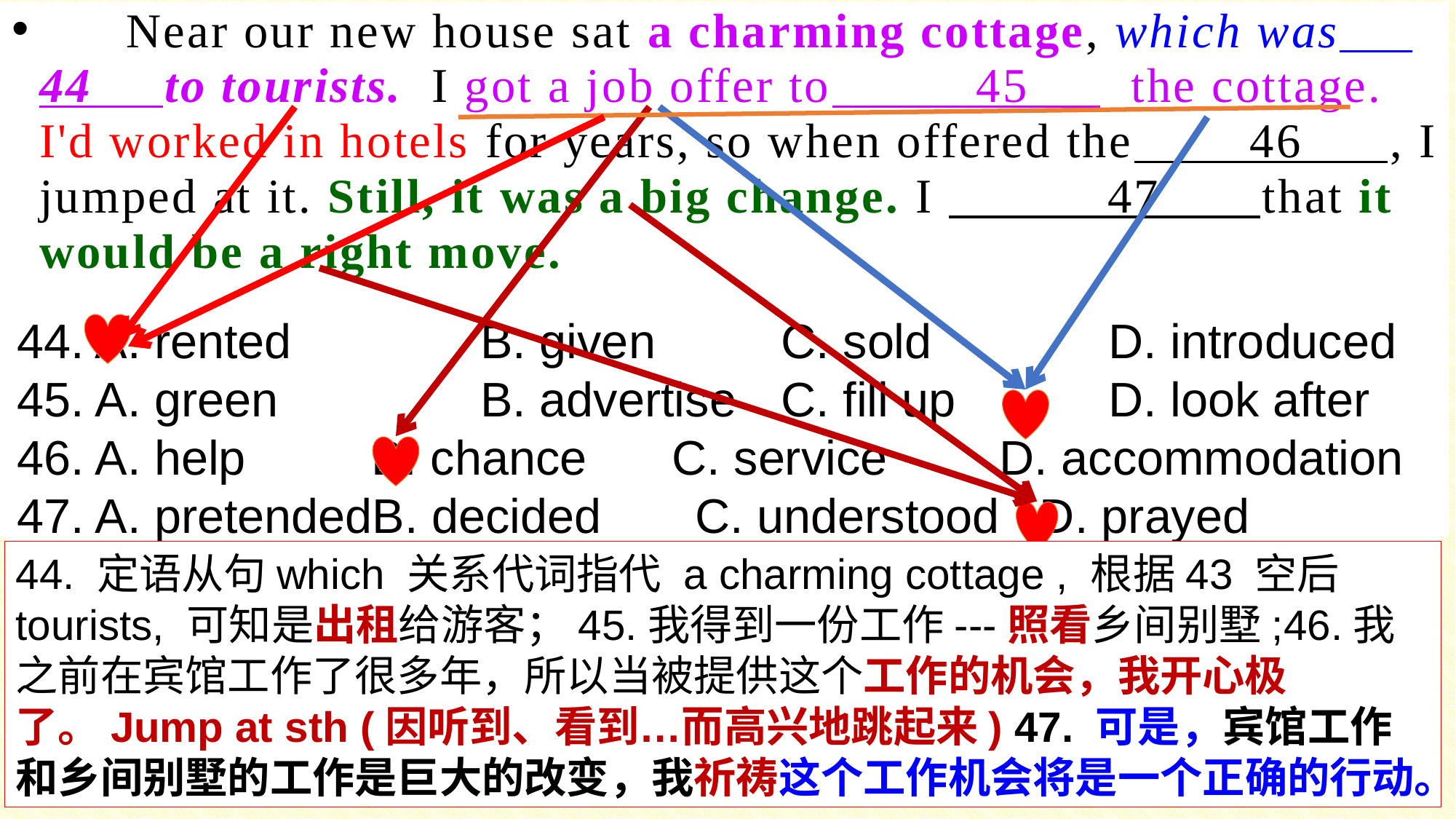

Near our new house sat a charming cottage, which was      44     to tourists.  I got a job offer to          45       the cottage. I'd worked in hotels for years, so when offered the        46      , I jumped at it. Still, it was a big change. I            47       that it would be a right move.
44. A. rented    	  B. given   	C. sold    		D. introduced
45. A. green     	  B. advertise  	C. fill up    	D. look after
46. A. help       	  B. chance   	C. service   	D. accommodation
47. A. pretendedB. decided       C. understood   D. prayed

44. 定语从句which 关系代词指代 a charming cottage , 根据43 空后tourists, 可知是出租给游客；45.我得到一份工作---照看乡间别墅;46.我之前在宾馆工作了很多年，所以当被提供这个工作的机会，我开心极了。Jump at sth (因听到、看到…而高兴地跳起来) 47. 可是，宾馆工作和乡间别墅的工作是巨大的改变，我祈祷这个工作机会将是一个正确的行动。